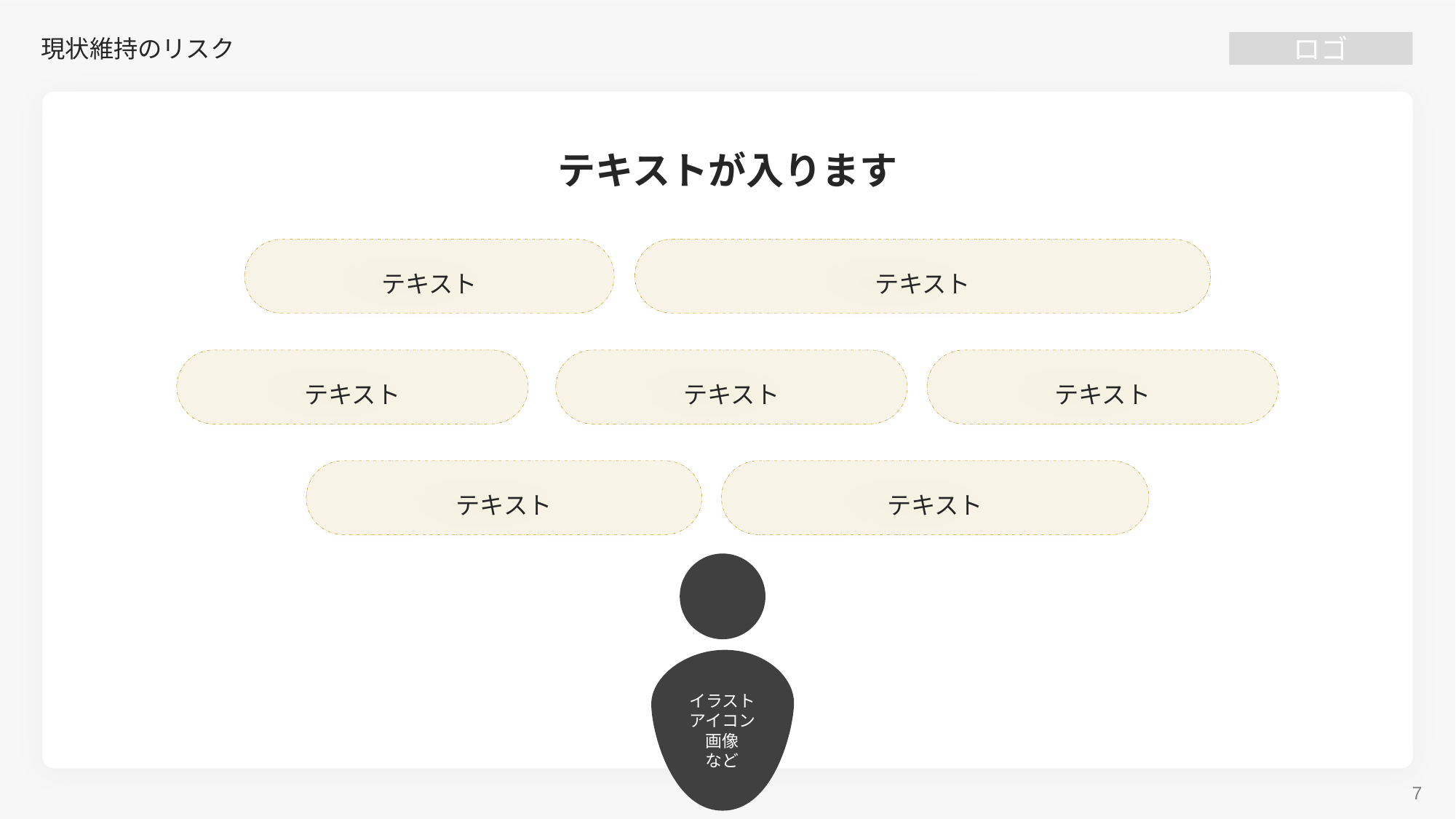

# 現状維持のリスク
テキストが入ります
テキスト
テキスト
テキスト
テキスト
テキスト
テキスト
テキスト

イラスト
アイコン
画像
など